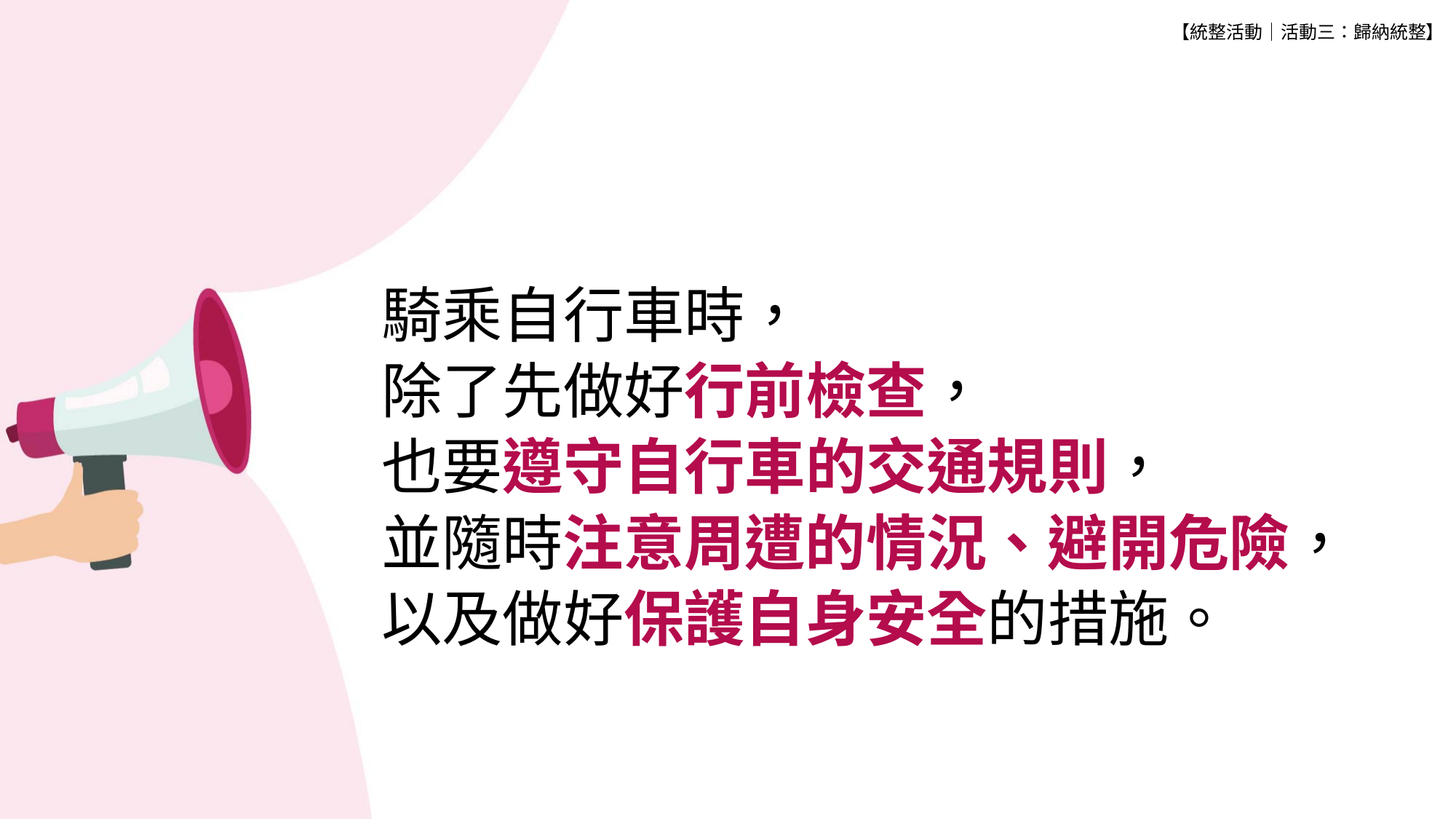

【統整活動│活動三：歸納統整】
騎乘自行車時，
除了先做好行前檢查，
也要遵守自行車的交通規則，
並隨時注意周遭的情況、避開危險，以及做好保護自身安全的措施。